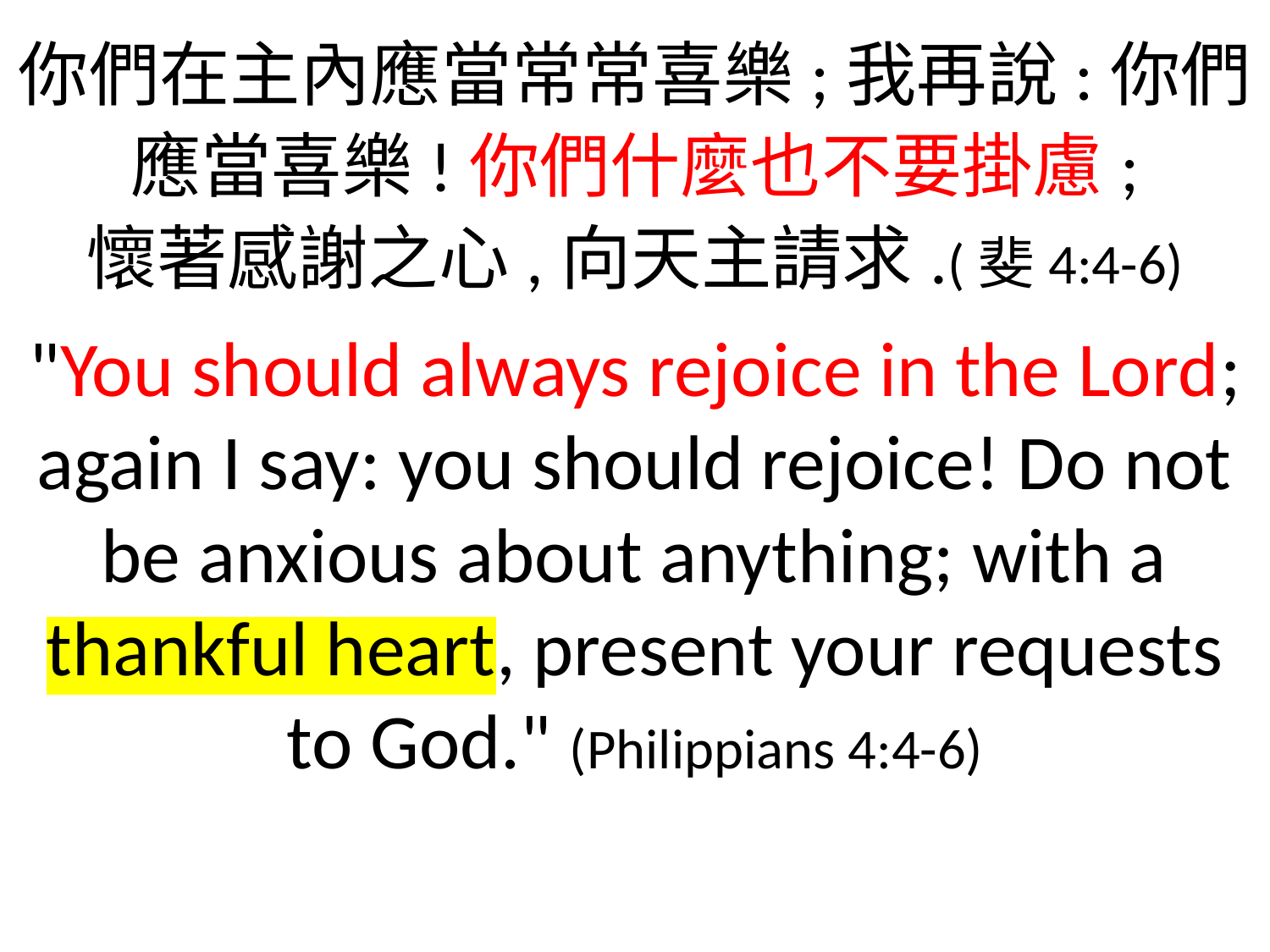

你們在主內應當常常喜樂;我再說:你們應當喜樂!你們什麼也不要掛慮;
懷著感謝之心,向天主請求.(斐4:4-6)
"You should always rejoice in the Lord; again I say: you should rejoice! Do not be anxious about anything; with a thankful heart, present your requests to God." (Philippians 4:4-6)